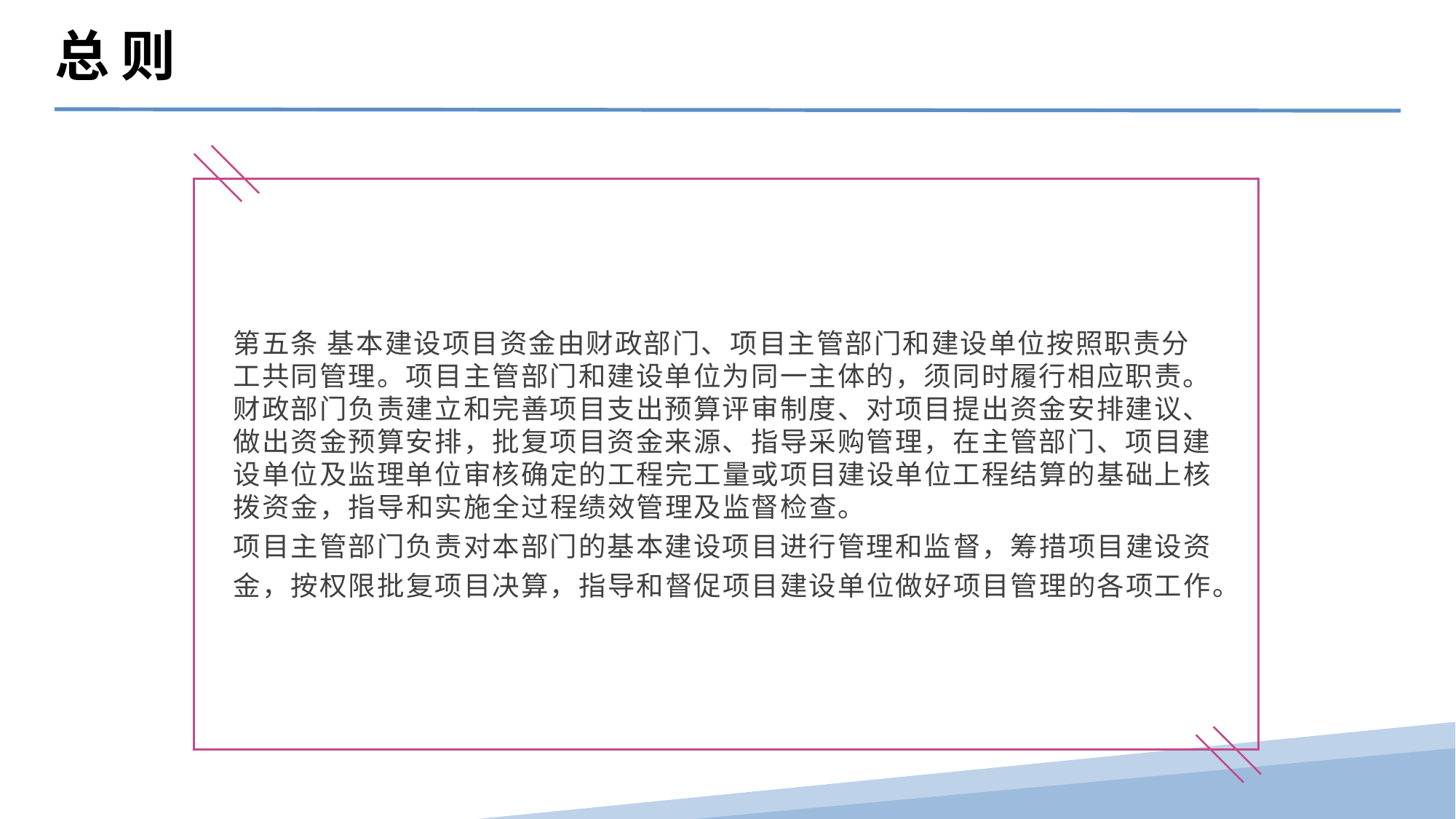

总 则

第五条 基本建设项目资金由财政部门、项目主管部门和建设单位按照职责分工共同管理。项目主管部门和建设单位为同一主体的，须同时履行相应职责。
财政部门负责建立和完善项目支出预算评审制度、对项目提出资金安排建议、做出资金预算安排，批复项目资金来源、指导采购管理，在主管部门、项目建设单位及监理单位审核确定的工程完工量或项目建设单位工程结算的基础上核拨资金，指导和实施全过程绩效管理及监督检查。
项目主管部门负责对本部门的基本建设项目进行管理和监督，筹措项目建设资金，按权限批复项目决算，指导和督促项目建设单位做好项目管理的各项工作。